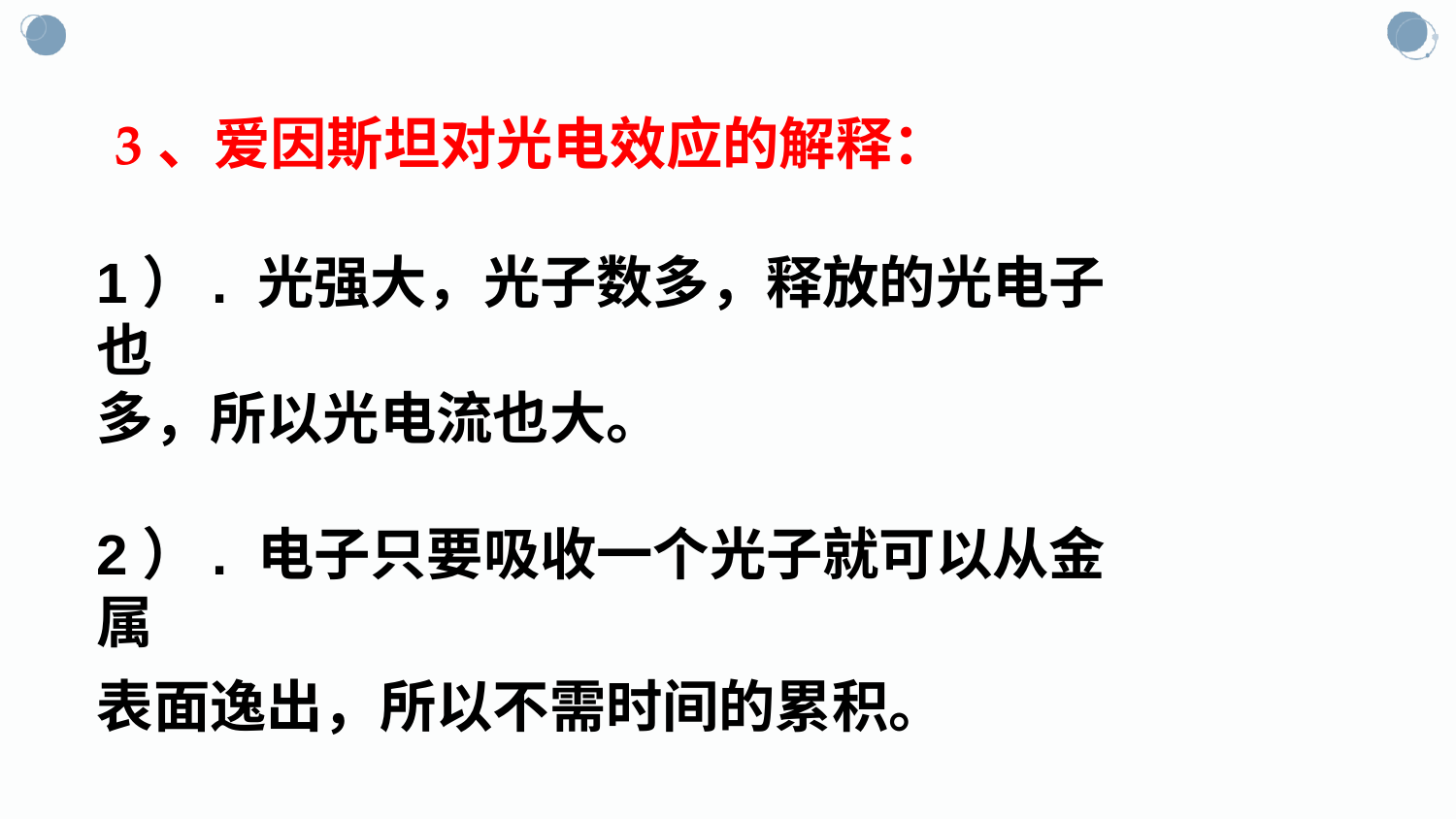

3、爱因斯坦对光电效应的解释：

1）. 光强大，光子数多，释放的光电子也
多，所以光电流也大。

2）. 电子只要吸收一个光子就可以从金属
表面逸出，所以不需时间的累积。